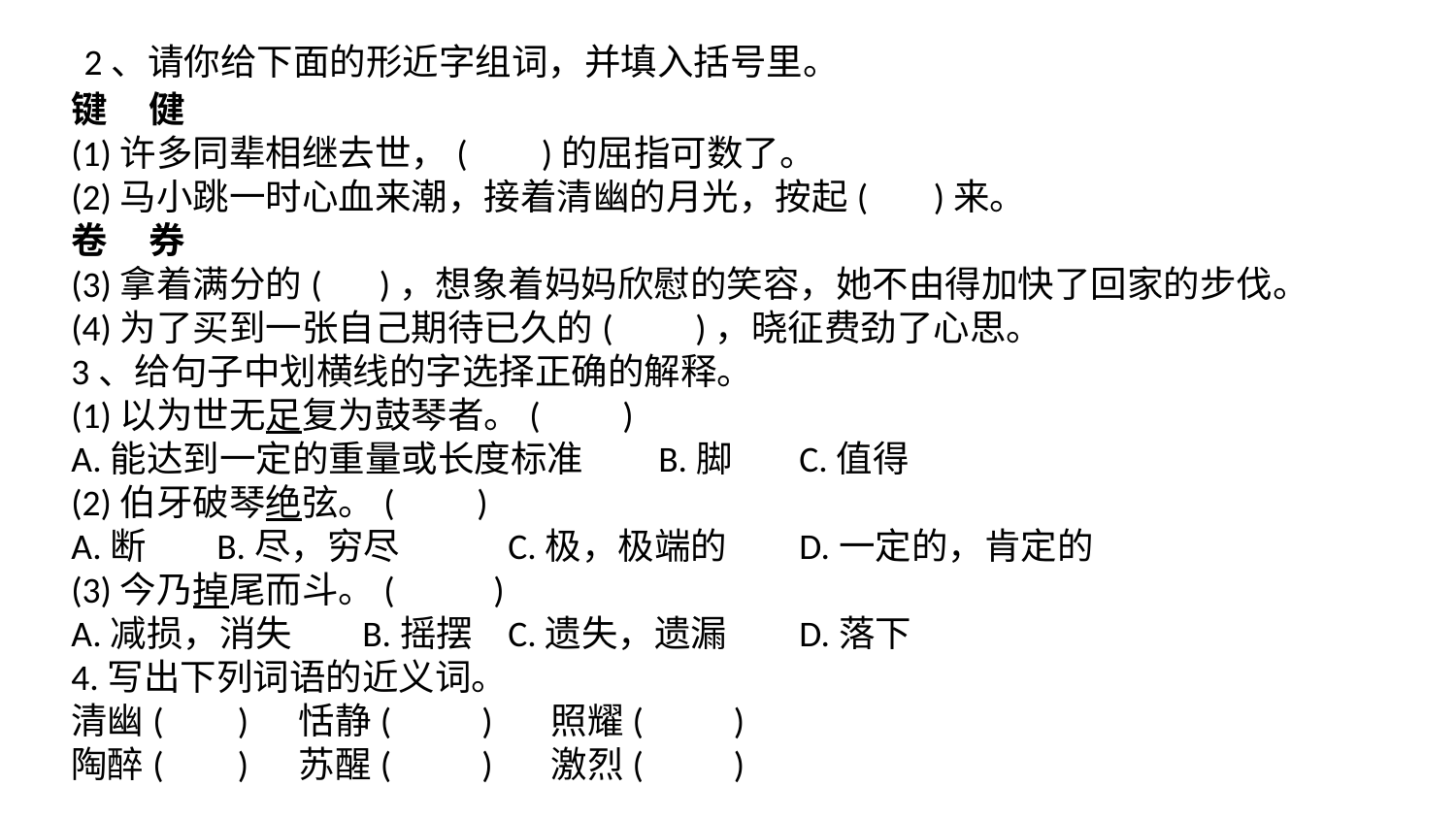

2、请你给下面的形近字组词，并填入括号里。
键     健
(1)许多同辈相继去世，(         )的屈指可数了。
(2)马小跳一时心血来潮，接着清幽的月光，按起(        )来。
卷     券
(3)拿着满分的(       )，想象着妈妈欣慰的笑容，她不由得加快了回家的步伐。
(4)为了买到一张自己期待已久的(          )，晓征费劲了心思。
3、给句子中划横线的字选择正确的解释。
(1)以为世无足复为鼓琴者。(          )
A.能达到一定的重量或长度标准        B.脚	C.值得
(2)伯牙破琴绝弦。(          )
A.断	B.尽，穷尽	C.极，极端的	D.一定的，肯定的
(3)今乃掉尾而斗。(            )
A.减损，消失	B.摇摆	C.遗失，遗漏	D.落下
4.写出下列词语的近义词。
清幽(         )     恬静(           )      照耀(           )
陶醉(         )     苏醒(           )      激烈(           )